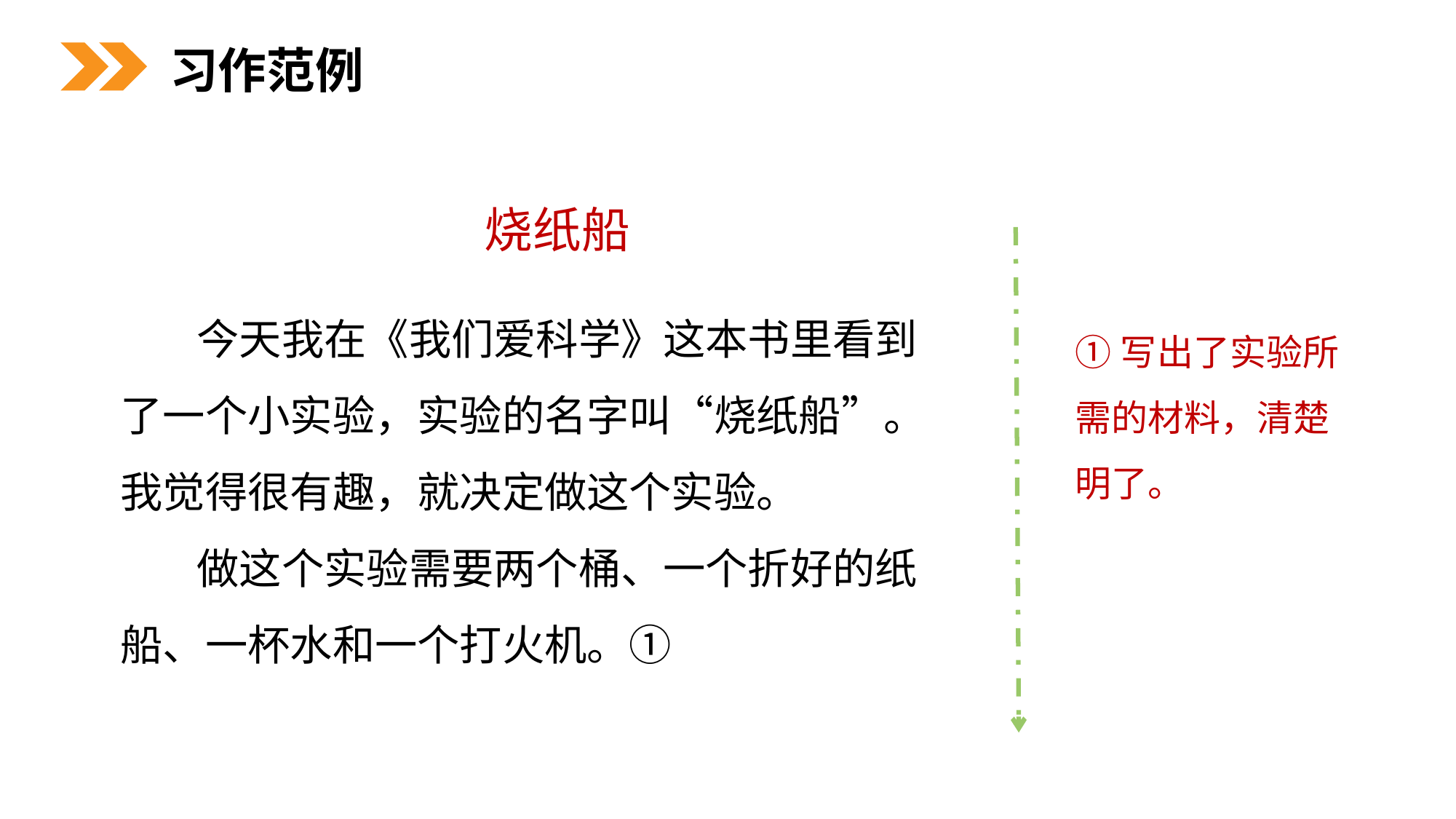

习作范例
烧纸船
       今天我在《我们爱科学》这本书里看到了一个小实验，实验的名字叫“烧纸船”。我觉得很有趣，就决定做这个实验。
       做这个实验需要两个桶、一个折好的纸船、一杯水和一个打火机。①
①写出了实验所需的材料，清楚明了。